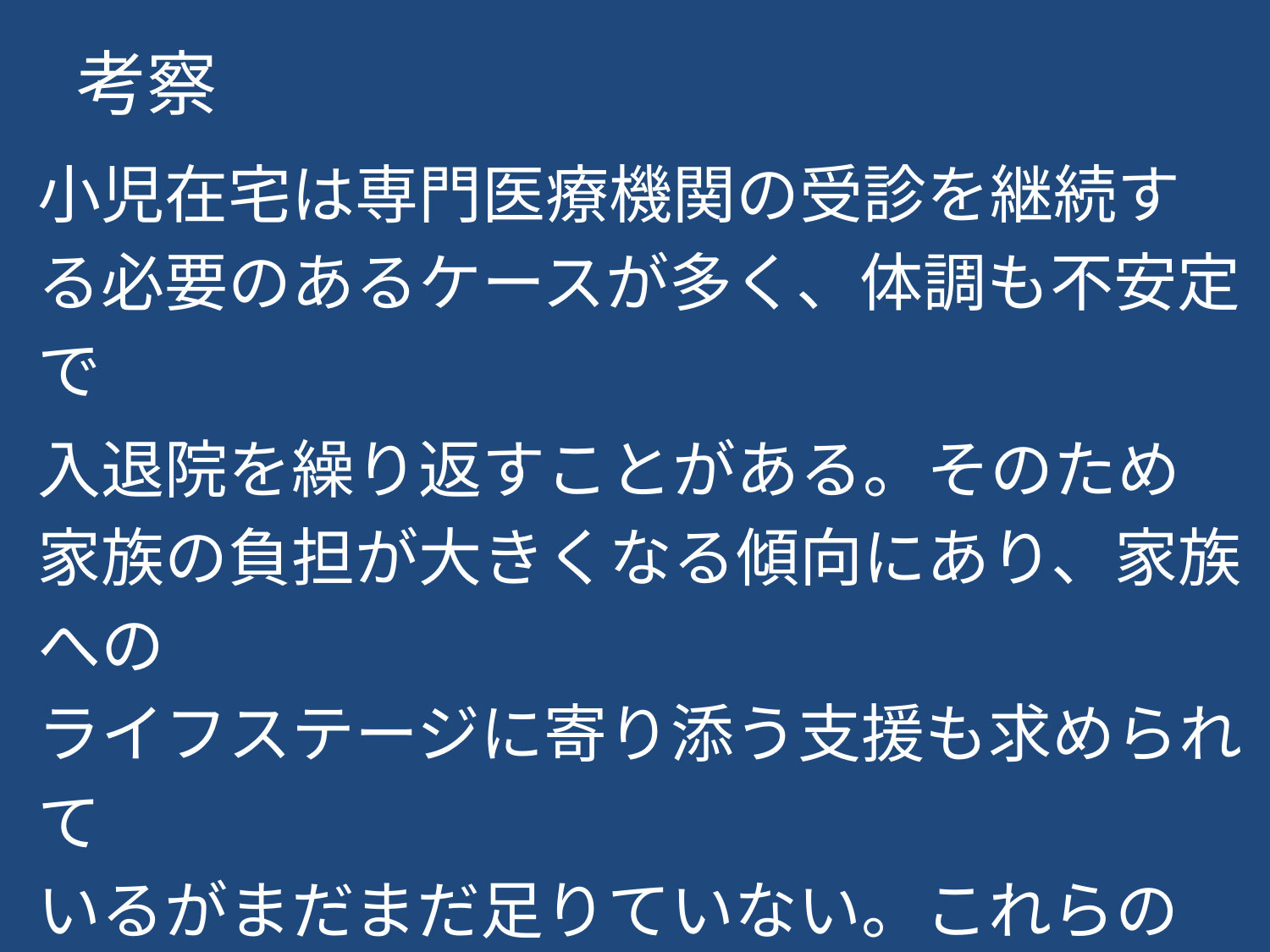

# 考察
小児在宅は専門医療機関の受診を継続する必要のあるケースが多く、体調も不安定で
入退院を繰り返すことがある。そのため家族の負担が大きくなる傾向にあり、家族への
ライフステージに寄り添う支援も求められて
いるがまだまだ足りていない。これらの問題が解決されれば在宅療養への移行も
スムーズに果たされるのではないかと考えられる。